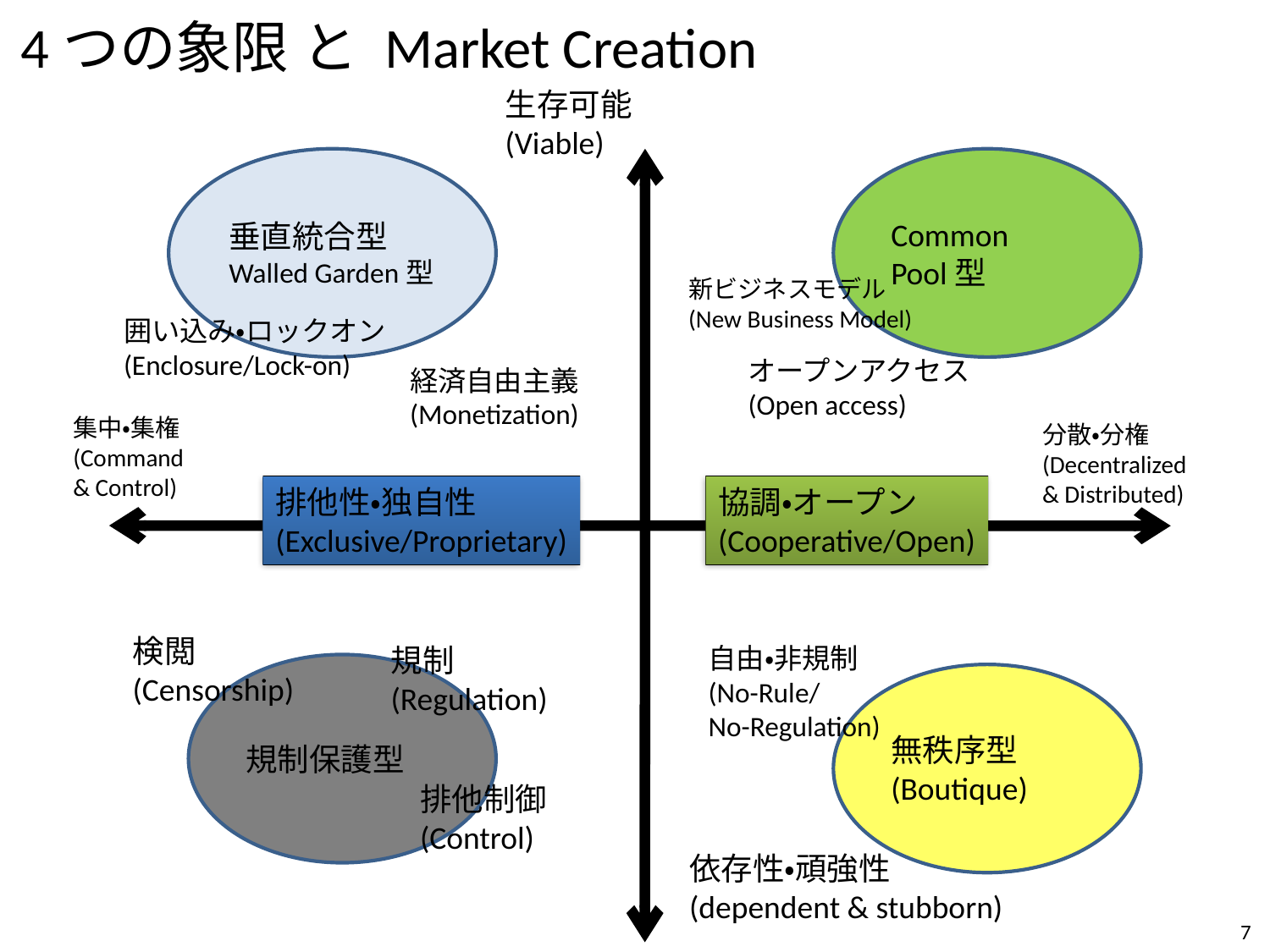

4つの象限 と Market Creation
生存可能
(Viable)
垂直統合型
Walled Garden型
Common
Pool型
新ビジネスモデル
(New Business Model)
囲い込み・ロックオン
(Enclosure/Lock-on)
オープンアクセス
(Open access)
経済自由主義
(Monetization)
集中・集権
(Command
& Control)
分散・分権
(Decentralized
& Distributed)
排他性・独自性
(Exclusive/Proprietary)
協調・オープン
(Cooperative/Open)
検閲
(Censorship)
規制
(Regulation)
自由・非規制
(No-Rule/
No-Regulation)
規制保護型
無秩序型
(Boutique)
排他制御
(Control)
依存性・頑強性
(dependent & stubborn)
7